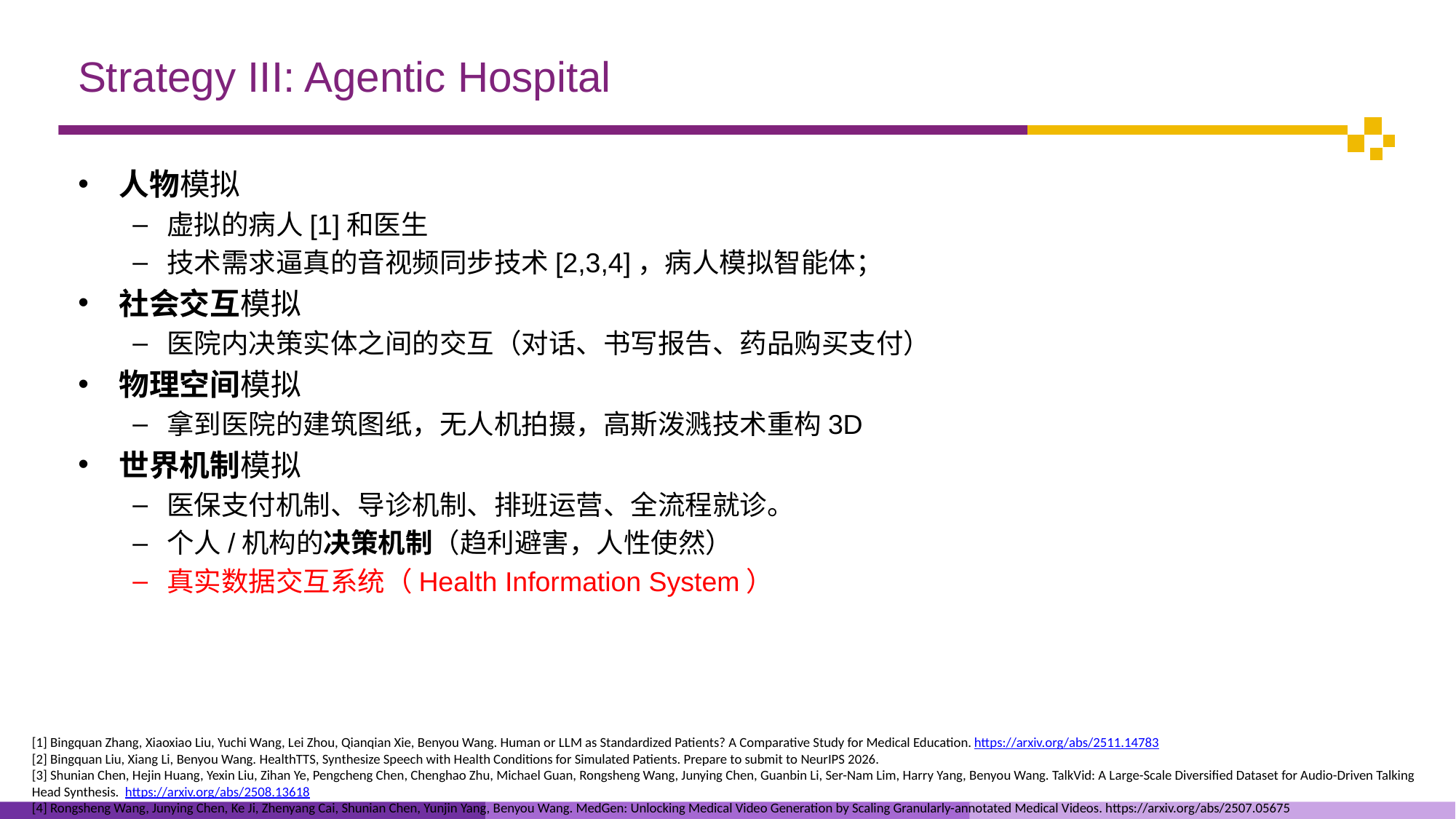

# Strategy III: Agentic Hospital
人物模拟
虚拟的病人[1]和医生
技术需求逼真的音视频同步技术[2,3,4]，病人模拟智能体；
社会交互模拟
医院内决策实体之间的交互（对话、书写报告、药品购买支付）
物理空间模拟
拿到医院的建筑图纸，无人机拍摄，高斯泼溅技术重构3D
世界机制模拟
医保支付机制、导诊机制、排班运营、全流程就诊。
个人/机构的决策机制（趋利避害，人性使然）
真实数据交互系统（Health Information System）

[1] Bingquan Zhang, Xiaoxiao Liu, Yuchi Wang, Lei Zhou, Qianqian Xie, Benyou Wang. Human or LLM as Standardized Patients? A Comparative Study for Medical Education. https://arxiv.org/abs/2511.14783
[2] Bingquan Liu, Xiang Li, Benyou Wang. HealthTTS, Synthesize Speech with Health Conditions for Simulated Patients. Prepare to submit to NeurIPS 2026.
[3] Shunian Chen, Hejin Huang, Yexin Liu, Zihan Ye, Pengcheng Chen, Chenghao Zhu, Michael Guan, Rongsheng Wang, Junying Chen, Guanbin Li, Ser-Nam Lim, Harry Yang, Benyou Wang. TalkVid: A Large-Scale Diversified Dataset for Audio-Driven Talking Head Synthesis.  https://arxiv.org/abs/2508.13618
[4] Rongsheng Wang, Junying Chen, Ke Ji, Zhenyang Cai, Shunian Chen, Yunjin Yang, Benyou Wang. MedGen: Unlocking Medical Video Generation by Scaling Granularly-annotated Medical Videos. https://arxiv.org/abs/2507.05675